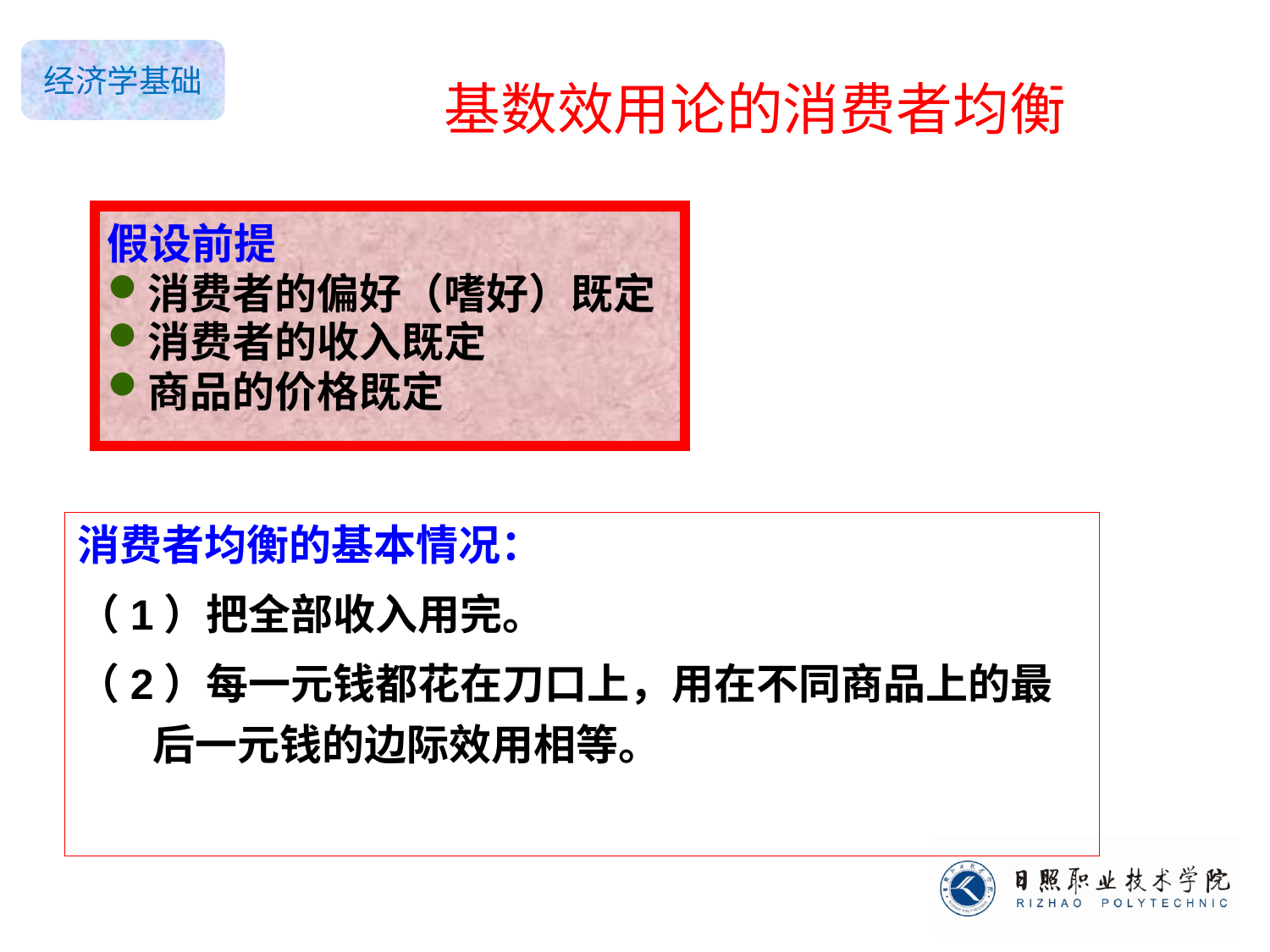

# 基数效用论的消费者均衡
假设前提
消费者的偏好（嗜好）既定
消费者的收入既定
商品的价格既定
消费者均衡的基本情况：
（1）把全部收入用完。
（2）每一元钱都花在刀口上，用在不同商品上的最后一元钱的边际效用相等。